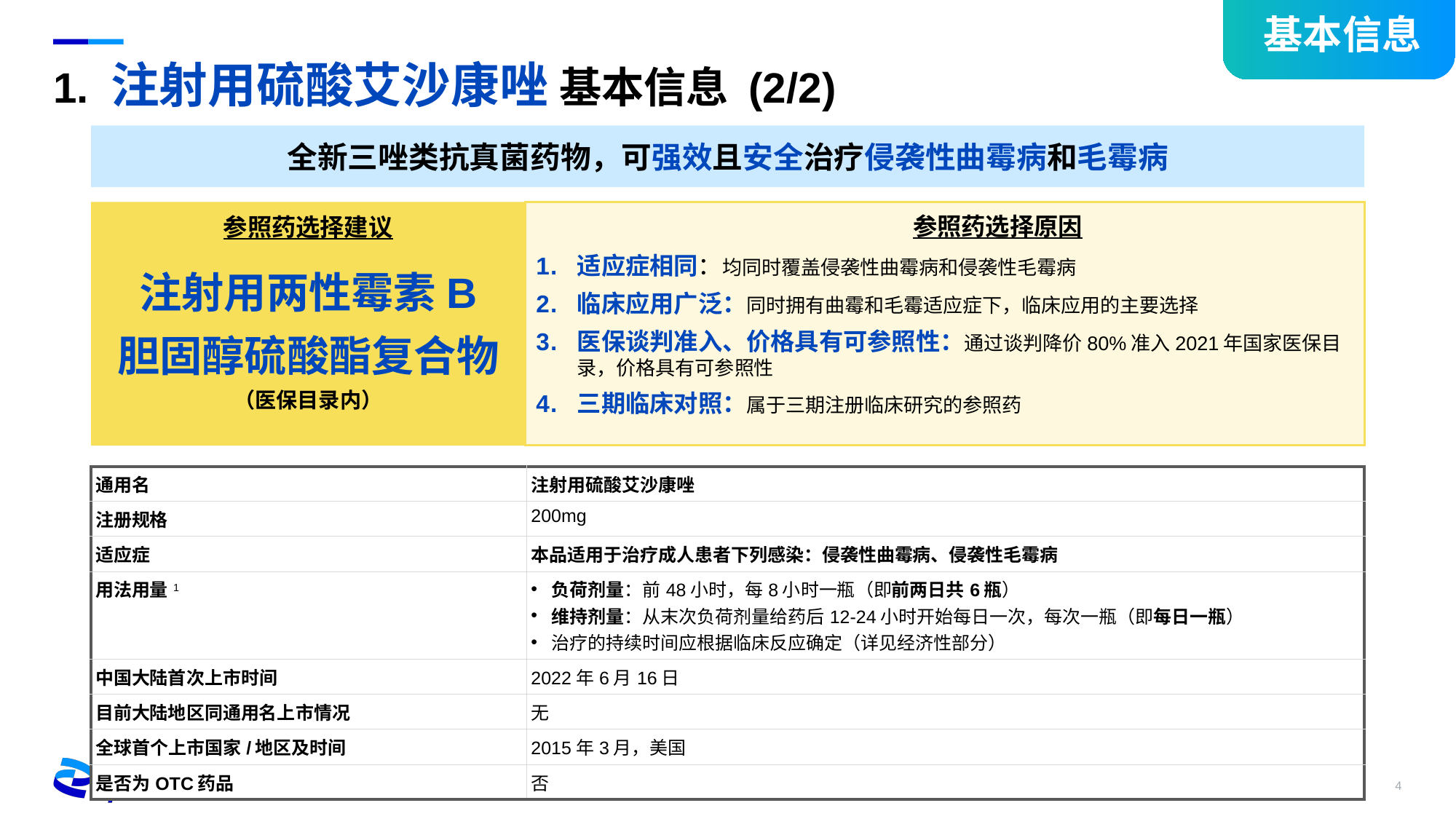

基本信息
# 1. 注射用硫酸艾沙康唑 基本信息 (2/2)
全新三唑类抗真菌药物，可强效且安全治疗侵袭性曲霉病和毛霉病
适应症相同：均同时覆盖侵袭性曲霉病和侵袭性毛霉病
临床应用广泛：同时拥有曲霉和毛霉适应症下，临床应用的主要选择
医保谈判准入、价格具有可参照性：通过谈判降价80%准入2021年国家医保目录，价格具有可参照性
三期临床对照：属于三期注册临床研究的参照药
参照药选择原因
注射用两性霉素B
胆固醇硫酸酯复合物
（医保目录内）
参照药选择建议
| 通用名 | 注射用硫酸艾沙康唑 |
| --- | --- |
| 注册规格 | 200mg |
| 适应症 | 本品适用于治疗成人患者下列感染：侵袭性曲霉病、侵袭性毛霉病 |
| 用法用量1 | 负荷剂量：前48小时，每8小时一瓶（即前两日共6瓶） 维持剂量：从末次负荷剂量给药后12-24小时开始每日一次，每次一瓶（即每日一瓶） 治疗的持续时间应根据临床反应确定（详见经济性部分） |
| 中国大陆首次上市时间 | 2022年6月16日 |
| 目前大陆地区同通用名上市情况 | 无 |
| 全球首个上市国家/地区及时间 | 2015年3月，美国 |
| 是否为OTC药品 | 否 |